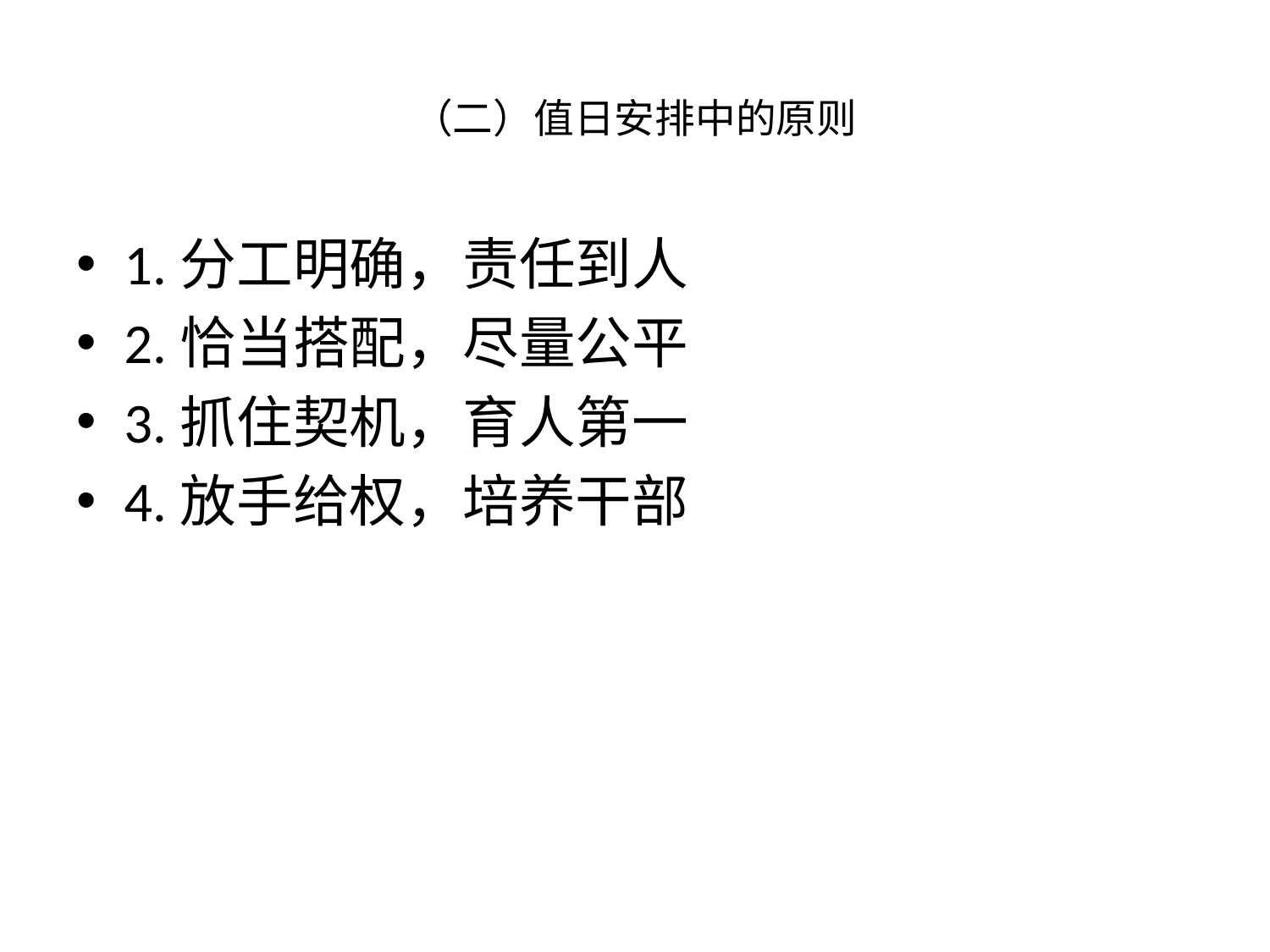

# （二）值日安排中的原则
1.分工明确，责任到人
2.恰当搭配，尽量公平
3.抓住契机，育人第一
4.放手给权，培养干部